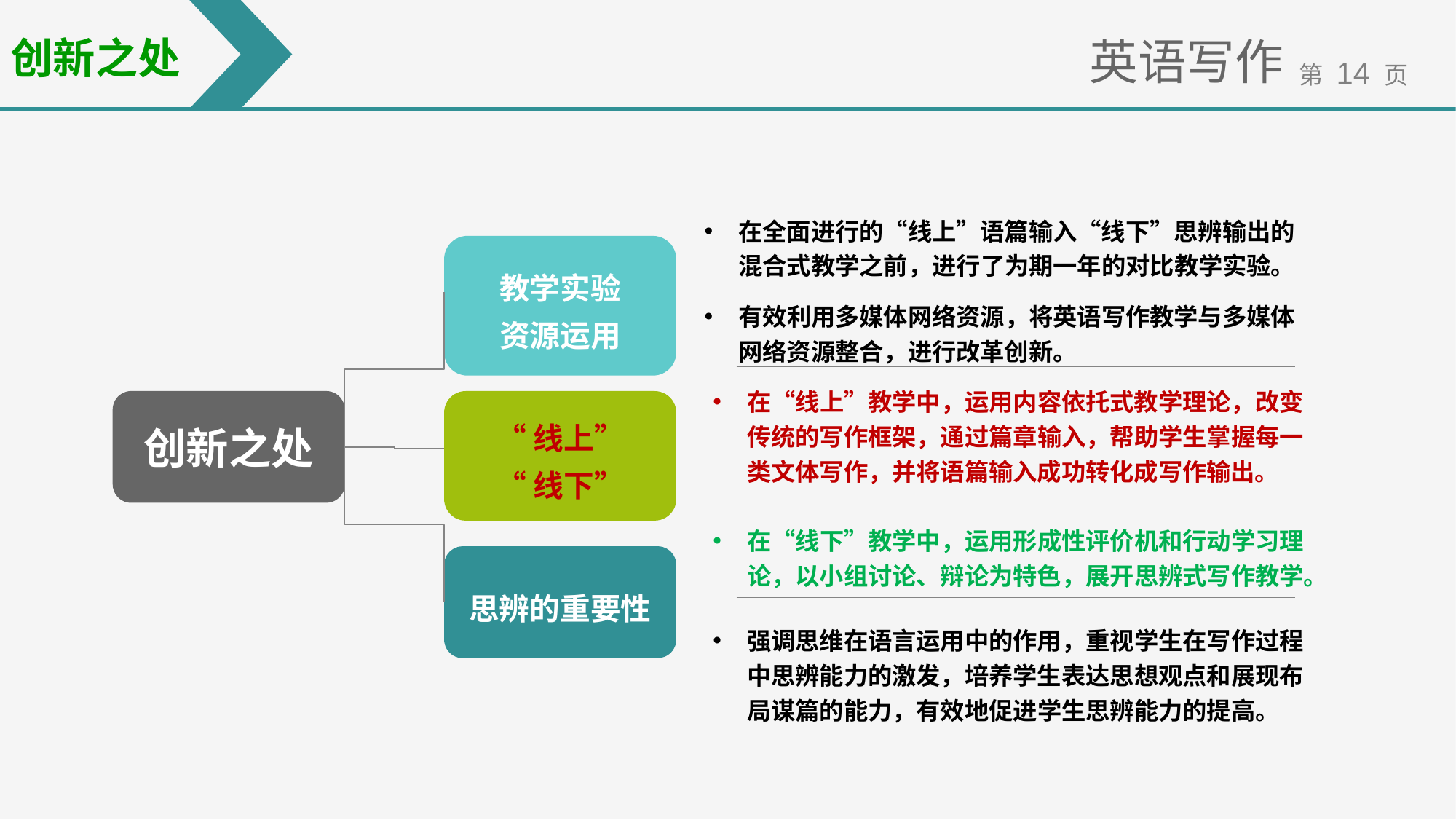

创新之处
英语写作
在全面进行的“线上”语篇输入“线下”思辨输出的混合式教学之前，进行了为期一年的对比教学实验。

教学实验
资源运用
有效利用多媒体网络资源，将英语写作教学与多媒体网络资源整合，进行改革创新。
在“线上”教学中，运用内容依托式教学理论，改变  传统的写作框架，通过篇章输入，帮助学生掌握每一类文体写作，并将语篇输入成功转化成写作输出。

在“线下”教学中，运用形成性评价机和行动学习理论，以小组讨论、辩论为特色，展开思辨式写作教学。
创新之处
“线上”
“线下”
思辨的重要性
强调思维在语言运用中的作用，重视学生在写作过程中思辨能力的激发，培养学生表达思想观点和展现布局谋篇的能力，有效地促进学生思辨能力的提高。